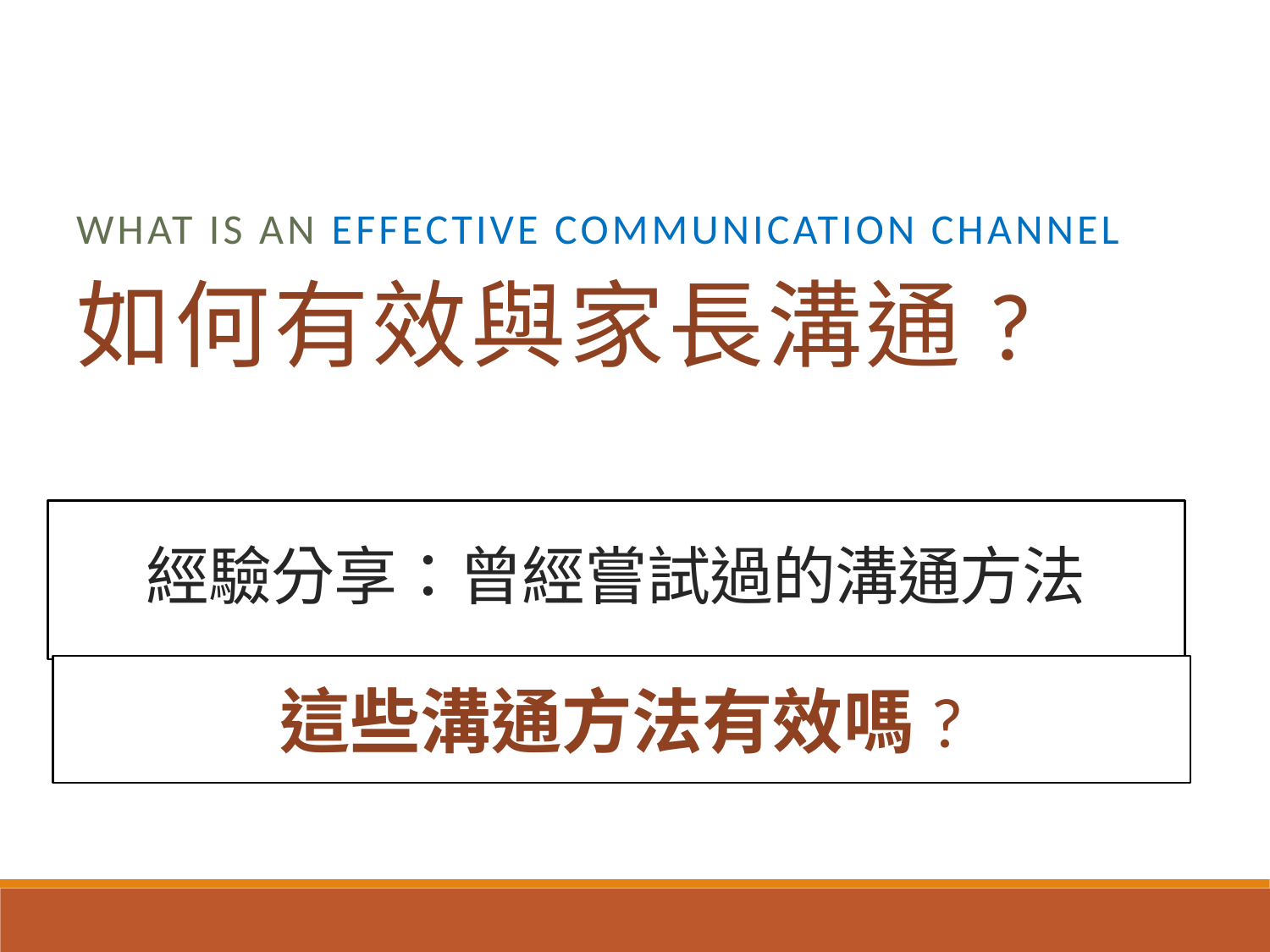

What is an Effective communication channel
如何有效與家長溝通?
# 經驗分享：曾經嘗試過的溝通方法
這些溝通方法有效嗎?